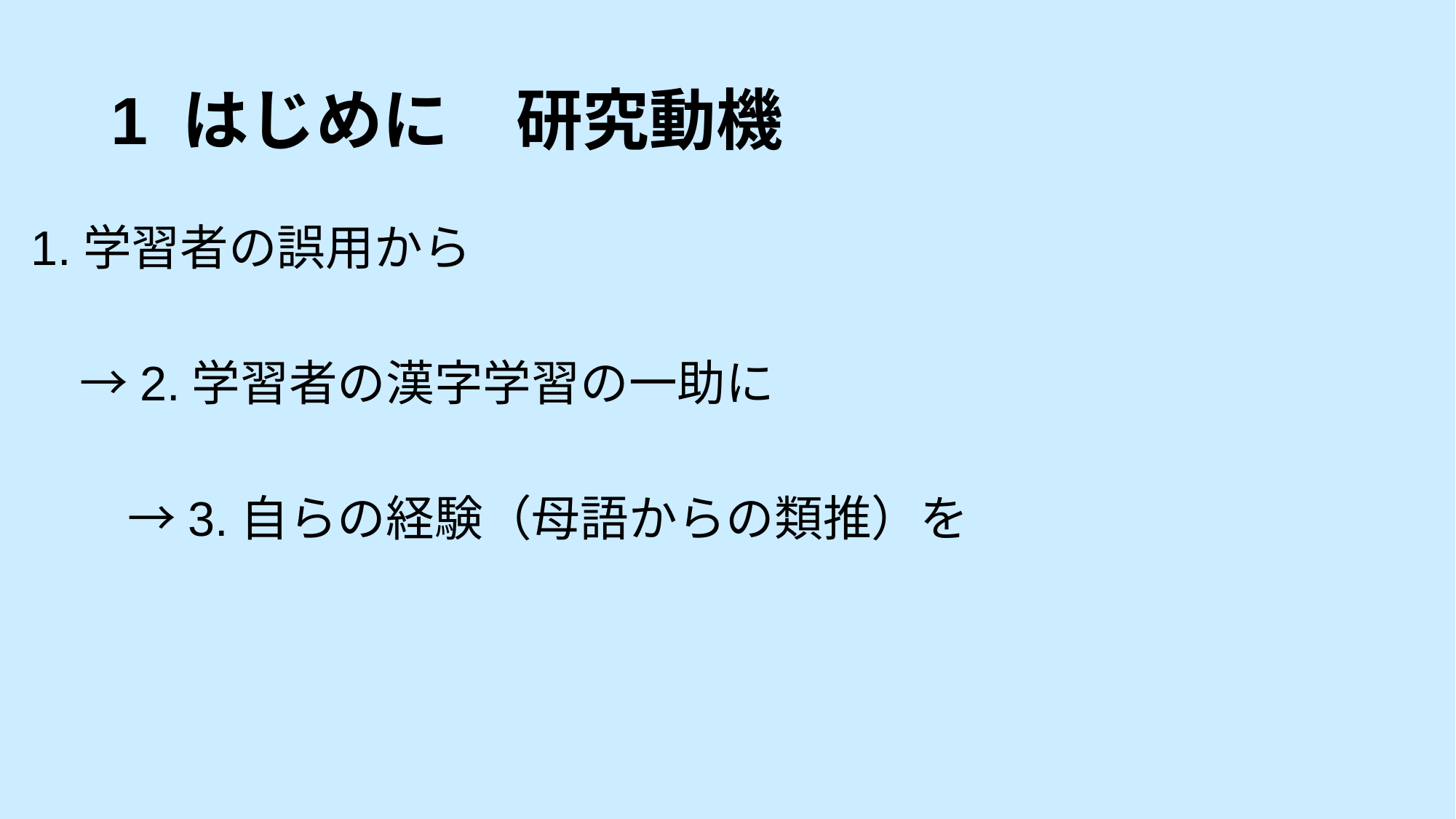

# 1 はじめに　研究動機
1.学習者の誤用から

　→2.学習者の漢字学習の一助に

　　→3.自らの経験（母語からの類推）を